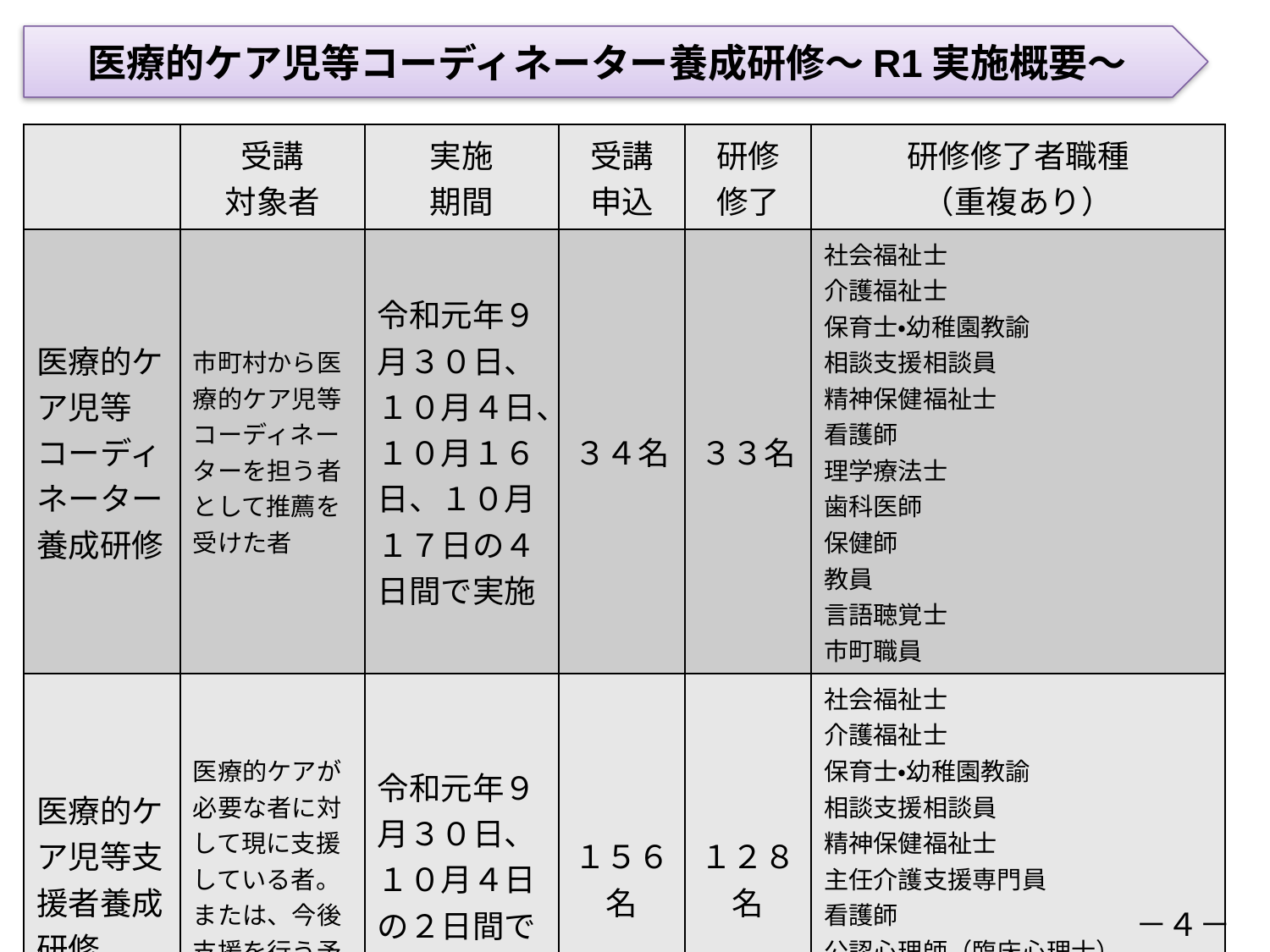

医療的ケア児等コーディネーター養成研修～R1実施概要～
|  | 受講 対象者 | 実施 期間 | 受講 申込 | 研修 修了 | 研修修了者職種 （重複あり） |
| --- | --- | --- | --- | --- | --- |
| 医療的ケア児等コーディネーター養成研修 | 市町村から医療的ケア児等コーディネーターを担う者として推薦を受けた者 | 令和元年９月３０日、１０月４日、１０月１６日、１０月１７日の４日間で実施 | ３４名 | ３３名 | 社会福祉士 介護福祉士 保育士・幼稚園教諭 相談支援相談員 精神保健福祉士 看護師 理学療法士 歯科医師 保健師 教員 言語聴覚士 市町職員 |
| 医療的ケア児等支援者養成研修 | 医療的ケアが必要な者に対して現に支援している者。または、今後支援を行う予定の者 | 令和元年９月３０日、１０月４日の２日間で実施 | １５６名 | １２８名 | 社会福祉士 介護福祉士 保育士・幼稚園教諭 相談支援相談員 精神保健福祉士 主任介護支援専門員 看護師 公認心理師（臨床心理士） 児童発達支援管理責任者 児童指導員 歯科医師 |
－４－